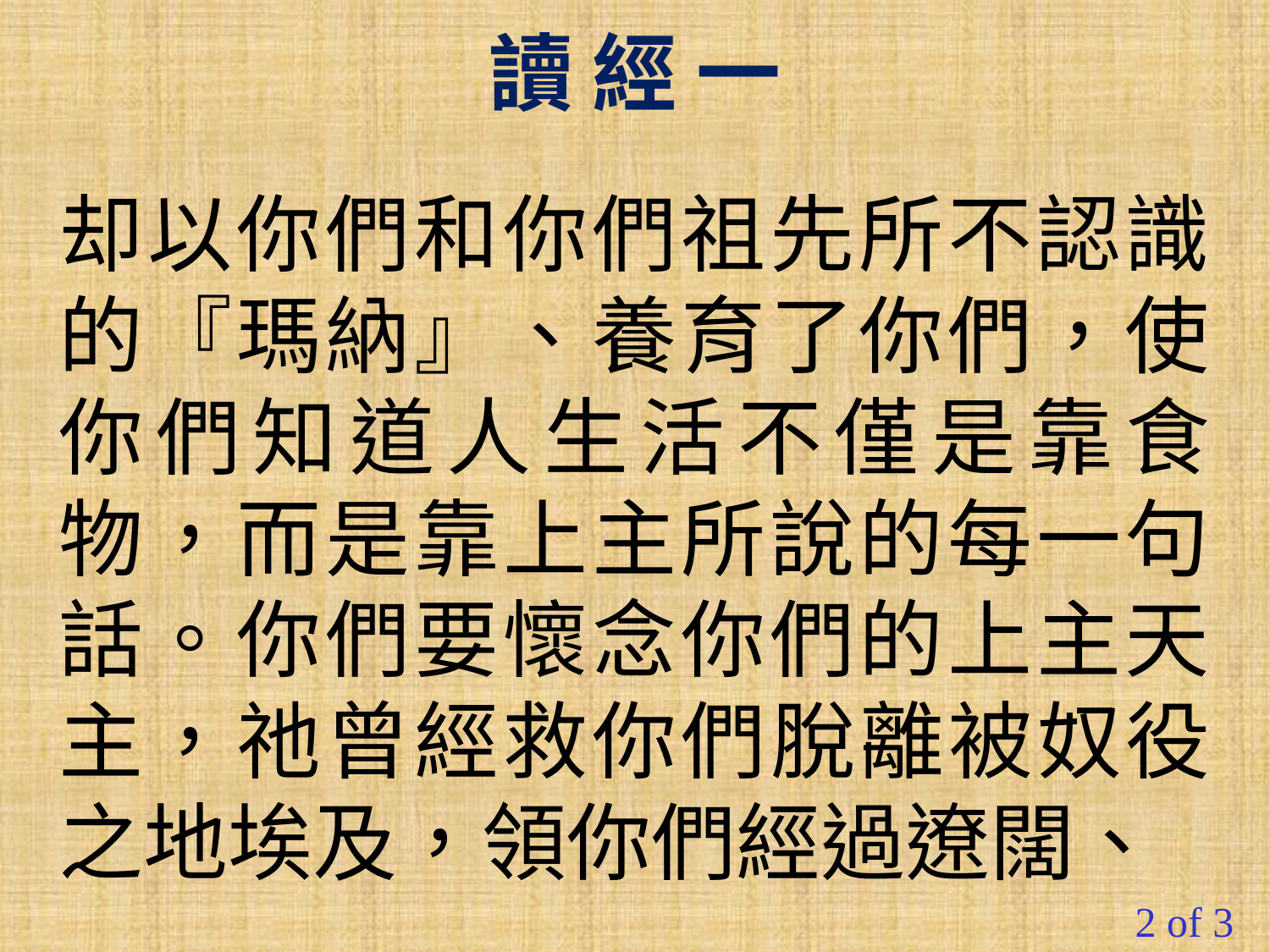

讀 經 一

却以你們和你們祖先所不認識的『瑪納』、養育了你們，使你們知道人生活不僅是靠食物，而是靠上主所說的每一句話。你們要懷念你們的上主天主，祂曾經救你們脫離被奴役之地埃及，領你們經過遼闊、
#
2 of 3